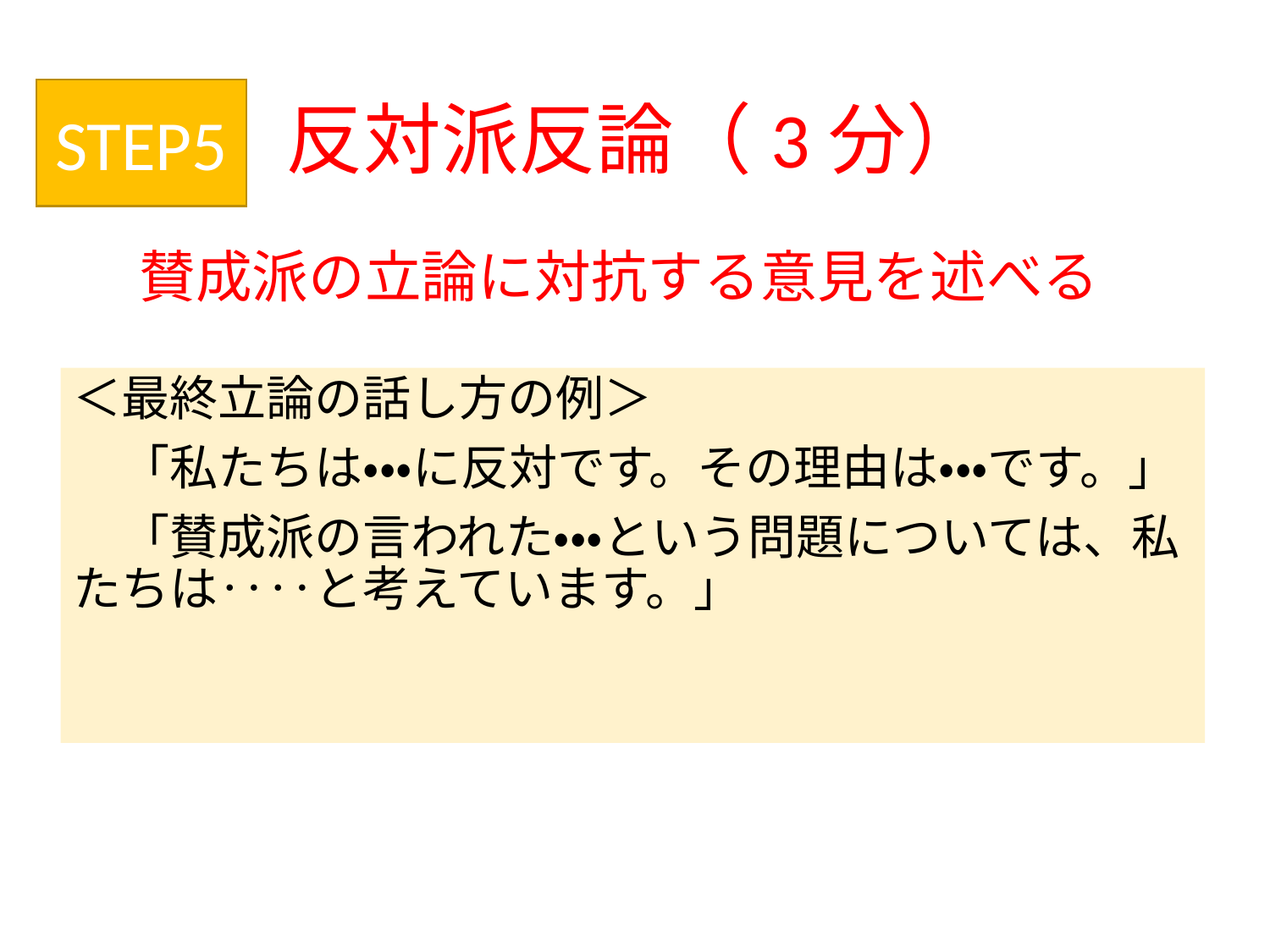

# 反対派反論（3分）
STEP5
賛成派の立論に対抗する意見を述べる
＜最終立論の話し方の例＞
　「私たちは・・・に反対です。その理由は・・・です。」
　「賛成派の言われた・・・という問題については、私たちは‥‥と考えています。」